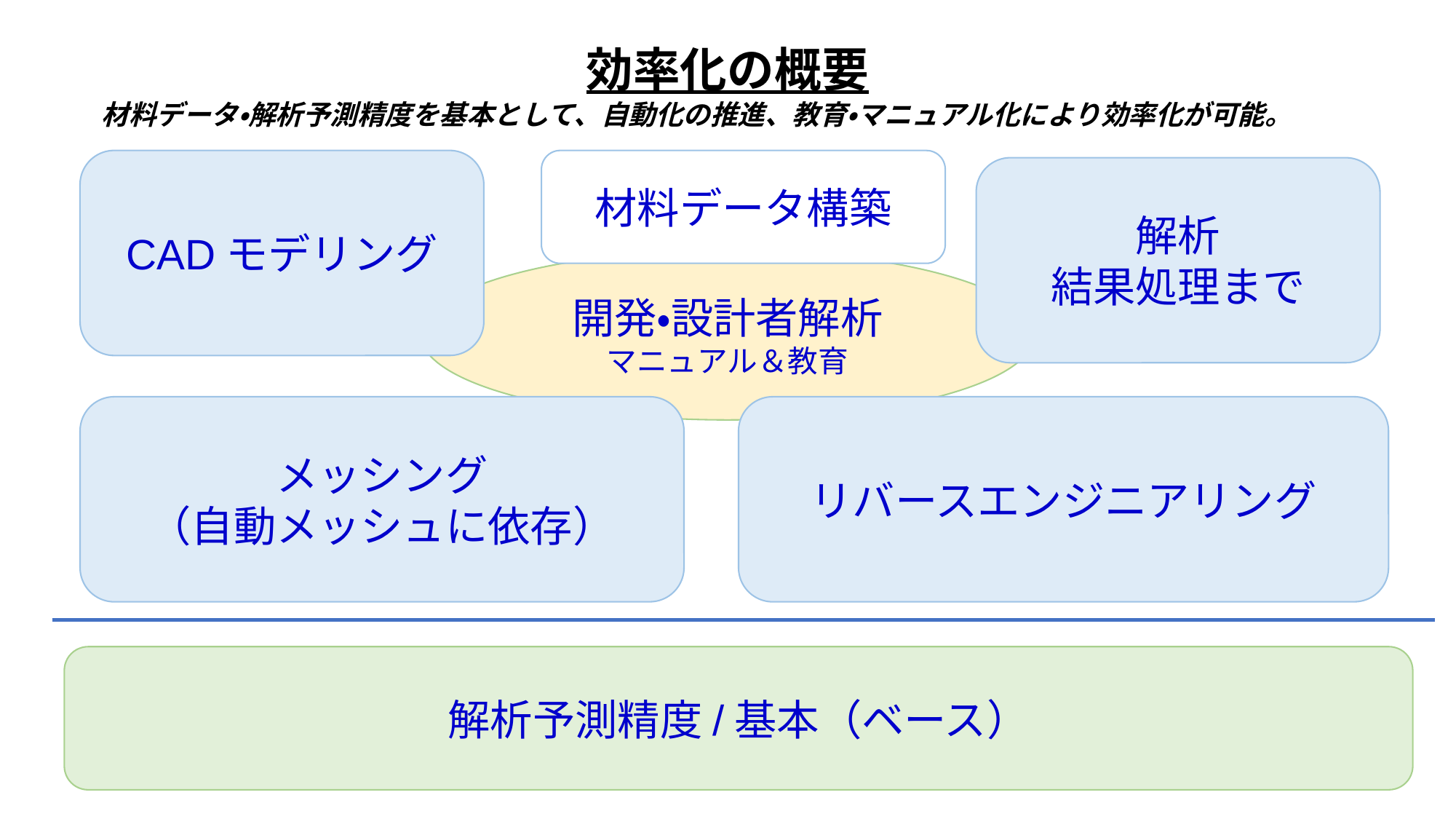

# 効率化の概要
材料データ・解析予測精度を基本として、自動化の推進、教育・マニュアル化により効率化が可能。
CADモデリング
材料データ構築
解析
結果処理まで
開発・設計者解析
マニュアル＆教育
メッシング
（自動メッシュに依存）
リバースエンジニアリング
解析予測精度/基本（ベース）